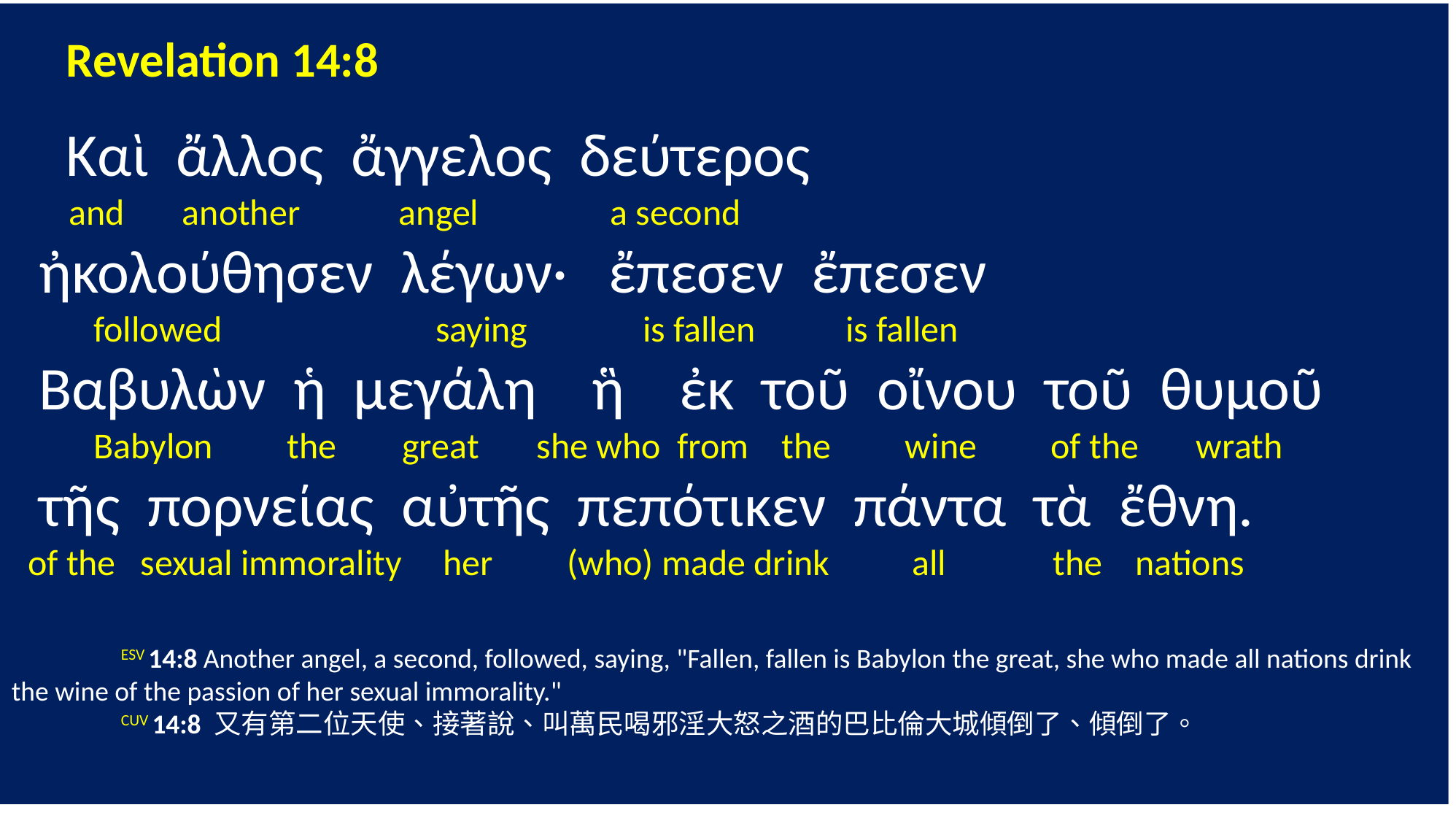

Revelation 14:8

    Καὶ  ἄλλος  ἄγγελος  δεύτερος
       and       another            angel                a second
  ἠκολούθησεν  λέγων·   ἔπεσεν  ἔπεσεν
          followed                          saying              is fallen           is fallen
  Βαβυλὼν  ἡ  μεγάλη    ἣ    ἐκ  τοῦ  οἴνου  τοῦ  θυμοῦ
          Babylon         the        great       she who  from    the         wine         of the       wrath
  τῆς  πορνείας  αὐτῆς  πεπότικεν  πάντα  τὰ  ἔθνη.
  of the   sexual immorality     her         (who) made drink          all             the    nations

	ESV 14:8 Another angel, a second, followed, saying, "Fallen, fallen is Babylon the great, she who made all nations drink the wine of the passion of her sexual immorality."
	CUV 14:8 又有第二位天使、接著說、叫萬民喝邪淫大怒之酒的巴比倫大城傾倒了、傾倒了。